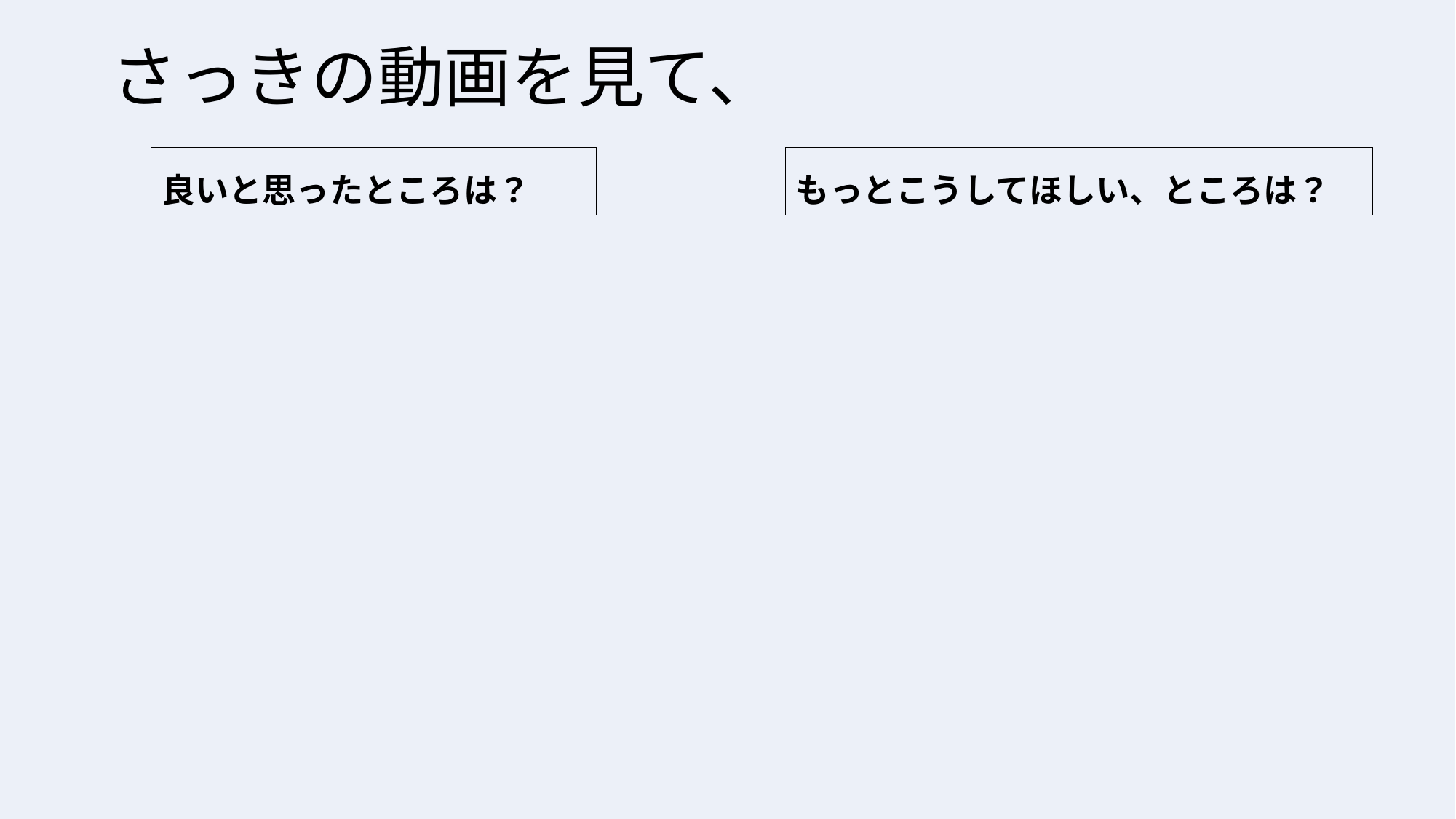

# さっきの動画を見て、
もっとこうしてほしい、ところは？
良いと思ったところは？